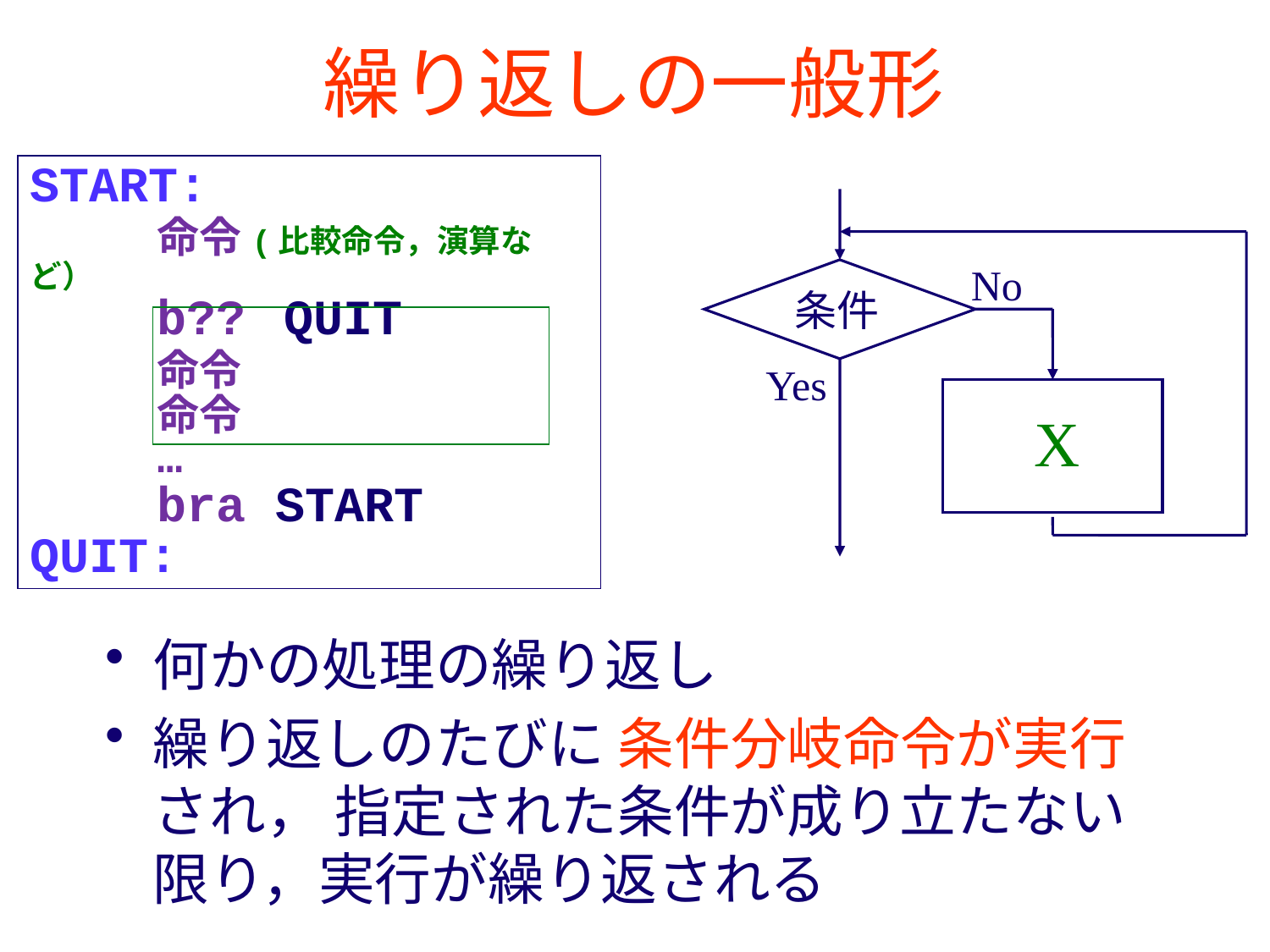

# 繰り返しの一般形
START:
	命令(比較命令，演算など）
	b?? 	QUIT
	命令
	命令
	…
	bra START
QUIT:

No

条件

Yes

X

何かの処理の繰り返し
繰り返しのたびに 条件分岐命令が実行され， 指定された条件が成り立たない限り，実行が繰り返される